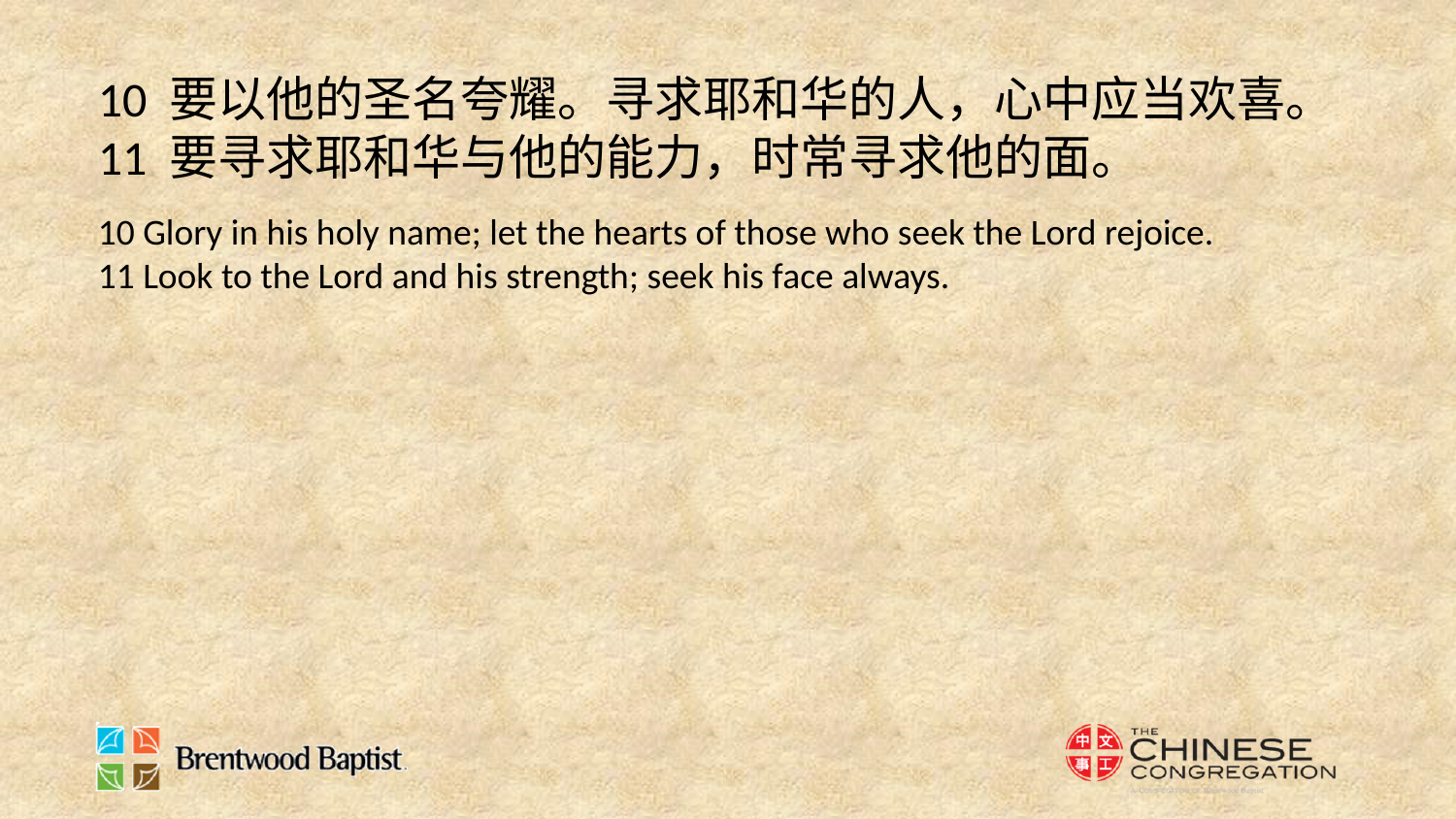

10 要以他的圣名夸耀。寻求耶和华的人，心中应当欢喜。
11 要寻求耶和华与他的能力，时常寻求他的面。

10 Glory in his holy name; let the hearts of those who seek the Lord rejoice.
11 Look to the Lord and his strength; seek his face always.